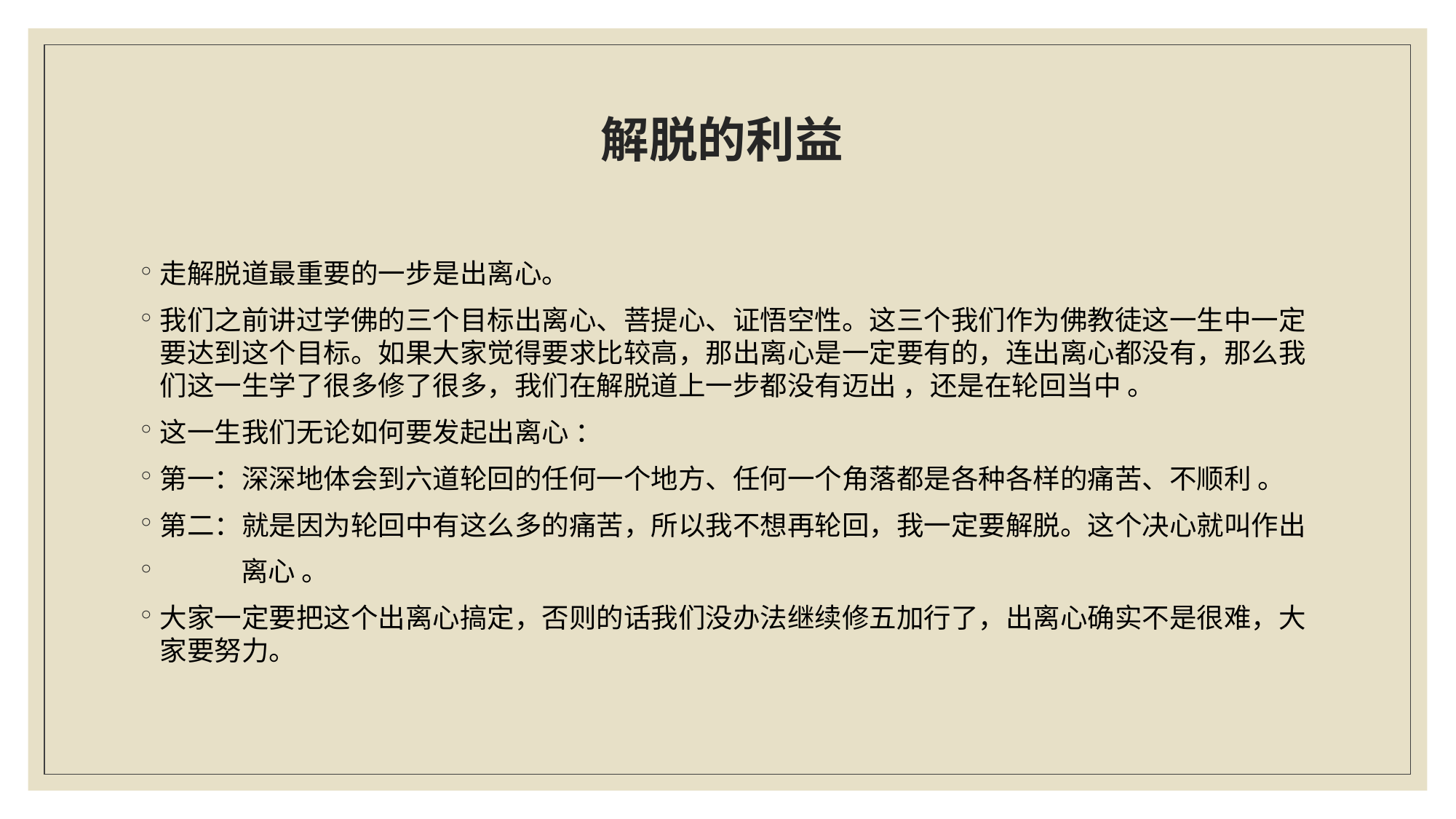

# 解脱的利益
走解脱道最重要的一步是出离心。
我们之前讲过学佛的三个目标出离心、菩提心、证悟空性。这三个我们作为佛教徒这一生中一定要达到这个目标。如果大家觉得要求比较高，那出离心是一定要有的，连出离心都没有，那么我们这一生学了很多修了很多，我们在解脱道上一步都没有迈出 ，还是在轮回当中 。
这一生我们无论如何要发起出离心 ：
第一：深深地体会到六道轮回的任何一个地方、任何一个角落都是各种各样的痛苦、不顺利 。
第二：就是因为轮回中有这么多的痛苦，所以我不想再轮回，我一定要解脱。这个决心就叫作出
            离心 。
大家一定要把这个出离心搞定，否则的话我们没办法继续修五加行了，出离心确实不是很难，大家要努力。